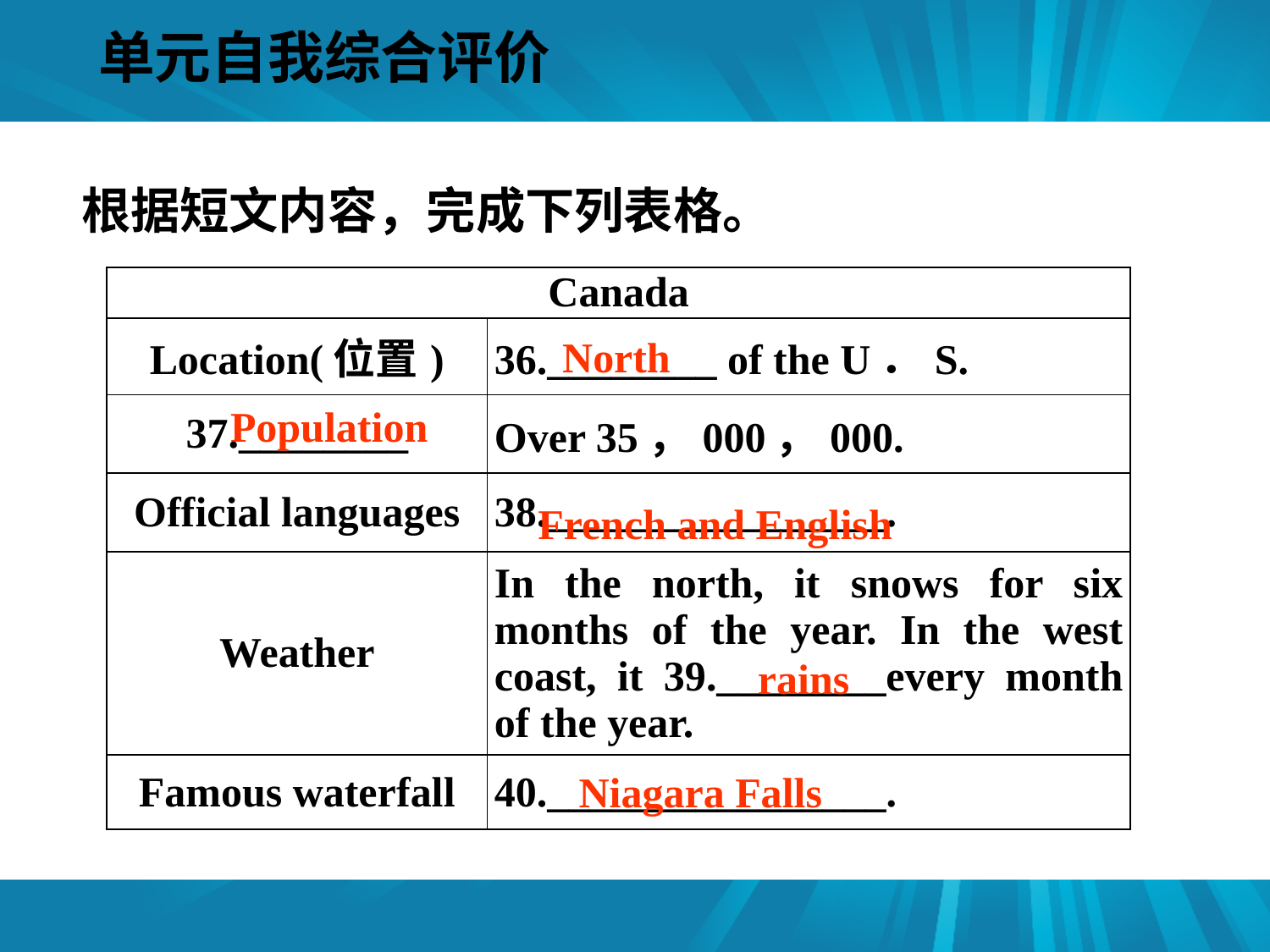

单元自我综合评价
#
根据短文内容，完成下列表格。
| Canada |  |
| --- | --- |
| Location(位置) | 36.\_\_\_\_\_\_\_\_ of the U．S. |
| 37.\_\_\_\_\_\_\_\_ | Over 35，000，000. |
| Official languages | 38.\_\_\_\_\_\_\_\_\_\_\_\_\_\_\_\_. |
| Weather | In the north, it snows for six months of the year. In the west coast, it 39.\_\_\_\_\_\_\_\_every month of the year. |
| Famous waterfall | 40.\_\_\_\_\_\_\_\_\_\_\_\_\_\_\_\_. |
North
Population
French and English
rains
Niagara Falls